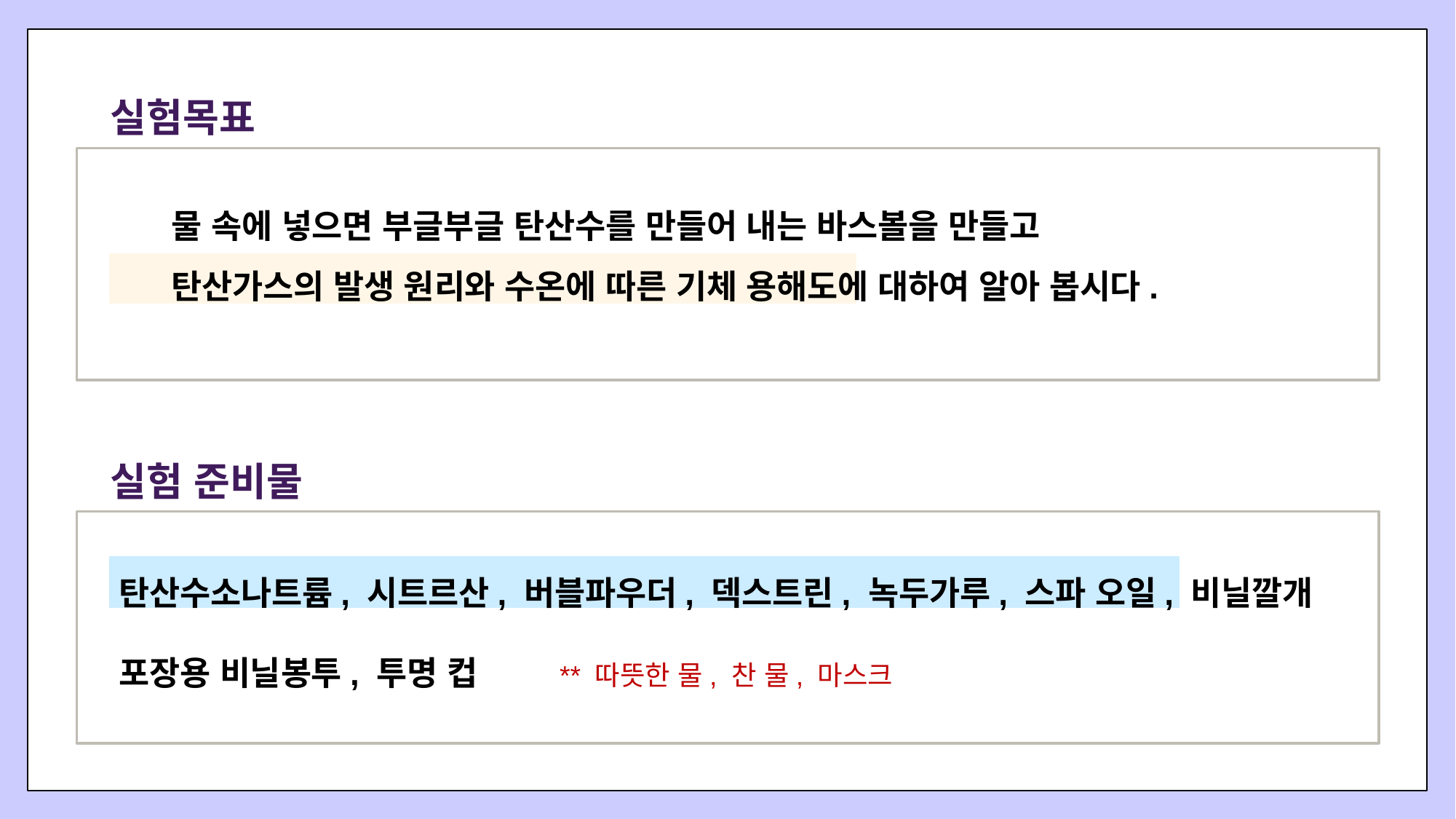

실험목표

물 속에 넣으면 부글부글 탄산수를 만들어 내는 바스볼을 만들고
탄산가스의 발생 원리와 수온에 따른 기체 용해도에 대하여 알아 봅시다.

실험 준비물

탄산수소나트륨, 시트르산, 버블파우더, 덱스트린, 녹두가루, 스파 오일, 비닐깔개
포장용 비닐봉투, 투명 컵        ** 따뜻한 물, 찬 물, 마스크